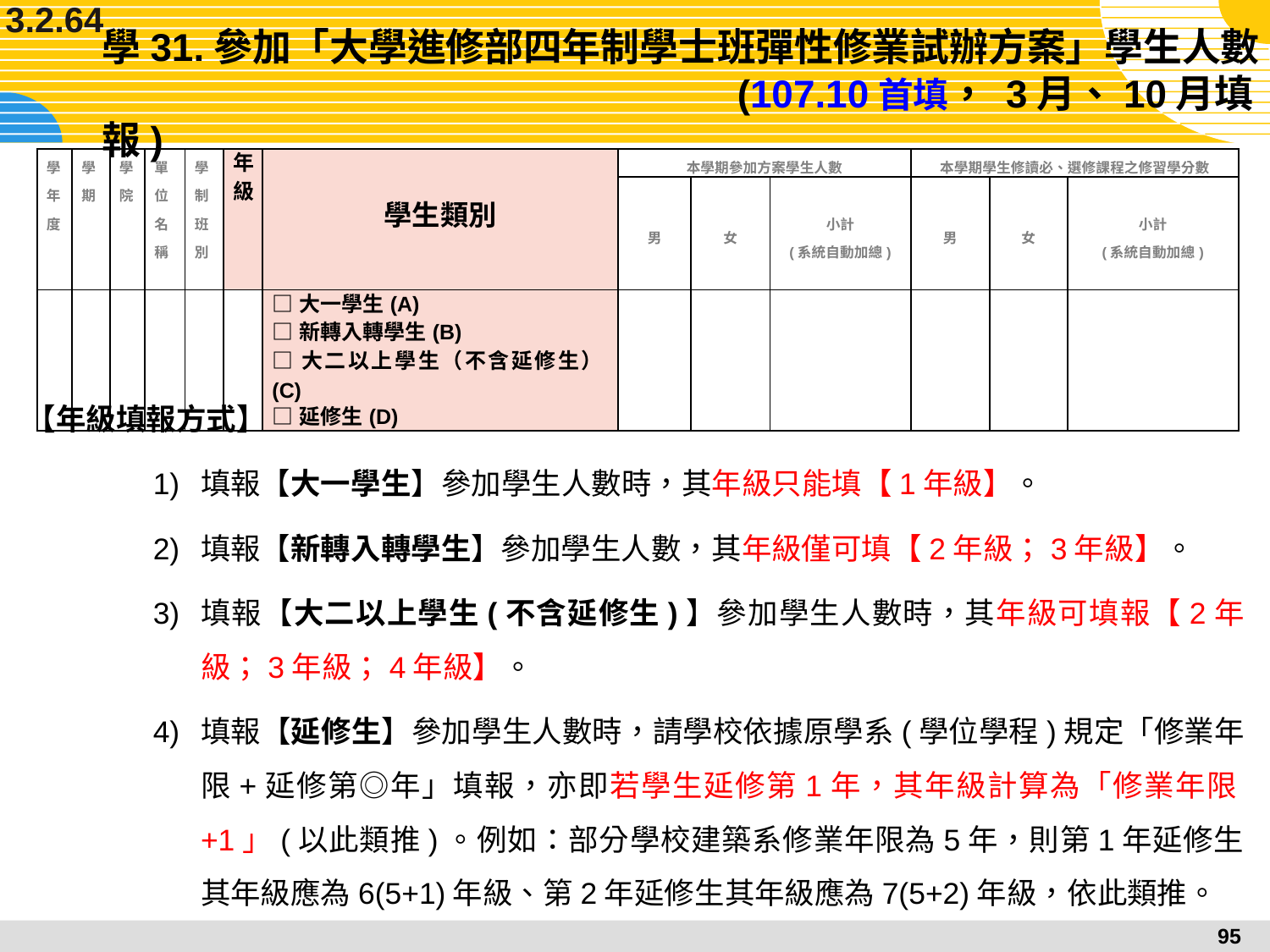

3.2.64
# 學31.參加「大學進修部四年制學士班彈性修業試辦方案」學生人數 (107.10首填， 3月、10月填報)
| 學年度 | 學期 | 學院 | 單位名稱 | 學制班別 | 年級 | 學生類別 | 本學期參加方案學生人數 |  |  | 本學期學生修讀必、選修課程之修習學分數 |  |  |
| --- | --- | --- | --- | --- | --- | --- | --- | --- | --- | --- | --- | --- |
|  |  |  |  |  |  |  | 男 | 女 | 小計 (系統自動加總) | 男 | 女 | 小計 (系統自動加總) |
|  |  |  |  |  |  | □大一學生(A) □新轉入轉學生(B) □大二以上學生（不含延修生）(C) □延修生(D) |  |  |  |  |  |  |
【年級填報方式】
填報【大一學生】參加學生人數時，其年級只能填【1年級】。
填報【新轉入轉學生】參加學生人數，其年級僅可填【2年級；3年級】。
填報【大二以上學生(不含延修生)】參加學生人數時，其年級可填報【2年級；3年級；4年級】。
填報【延修生】參加學生人數時，請學校依據原學系(學位學程)規定「修業年限+延修第◎年」填報，亦即若學生延修第1年，其年級計算為「修業年限+1」(以此類推)。例如：部分學校建築系修業年限為5年，則第1年延修生其年級應為6(5+1)年級、第2年延修生其年級應為7(5+2)年級，依此類推。